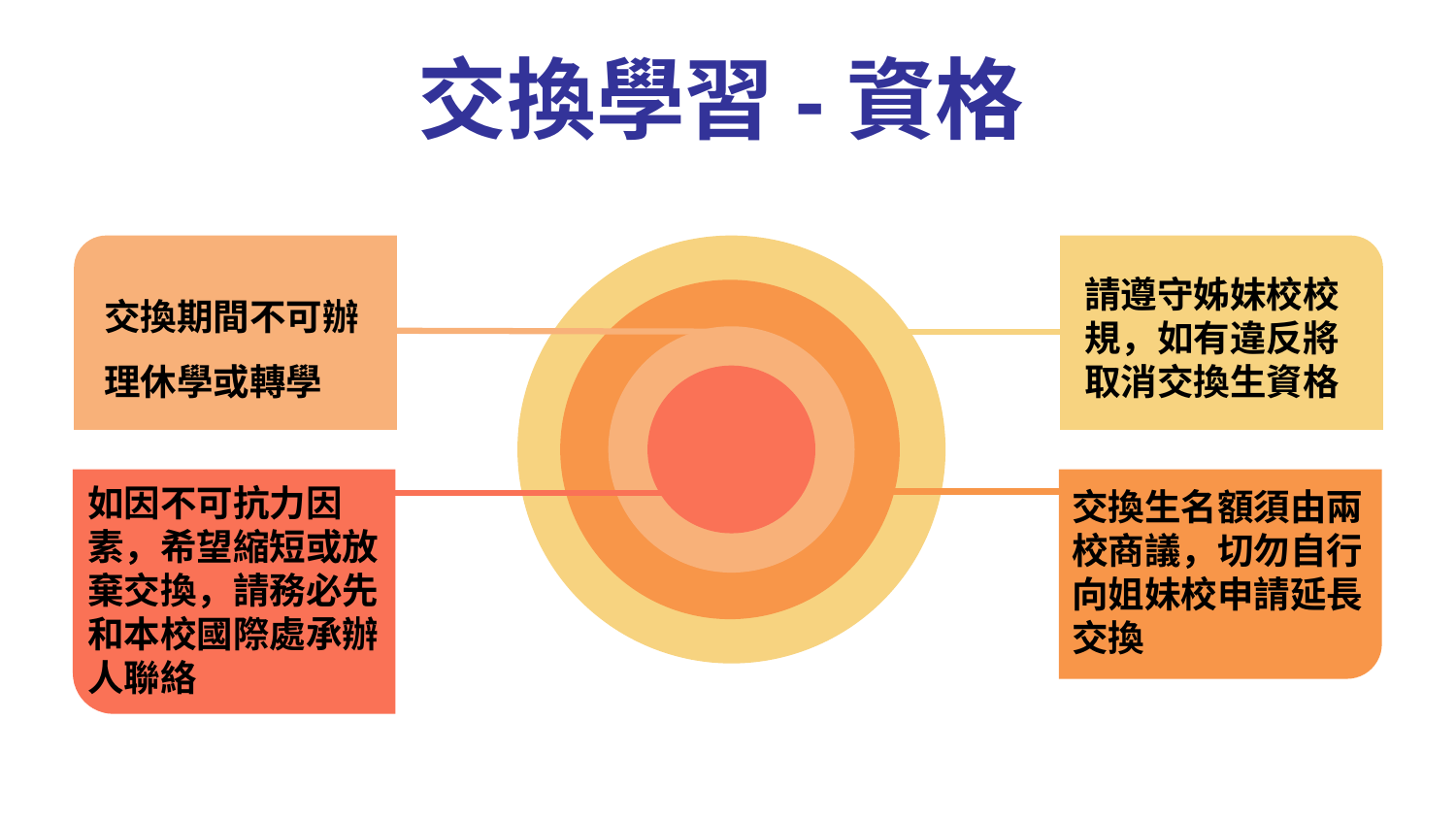

# 交換學習-資格

請遵守姊妹校校規，如有違反將取消交換生資格

交換期間不可辦理休學或轉學

如因不可抗力因素，希望縮短或放棄交換，請務必先和本校國際處承辦人聯絡

交換生名額須由兩校商議，切勿自行向姐妹校申請延長交換